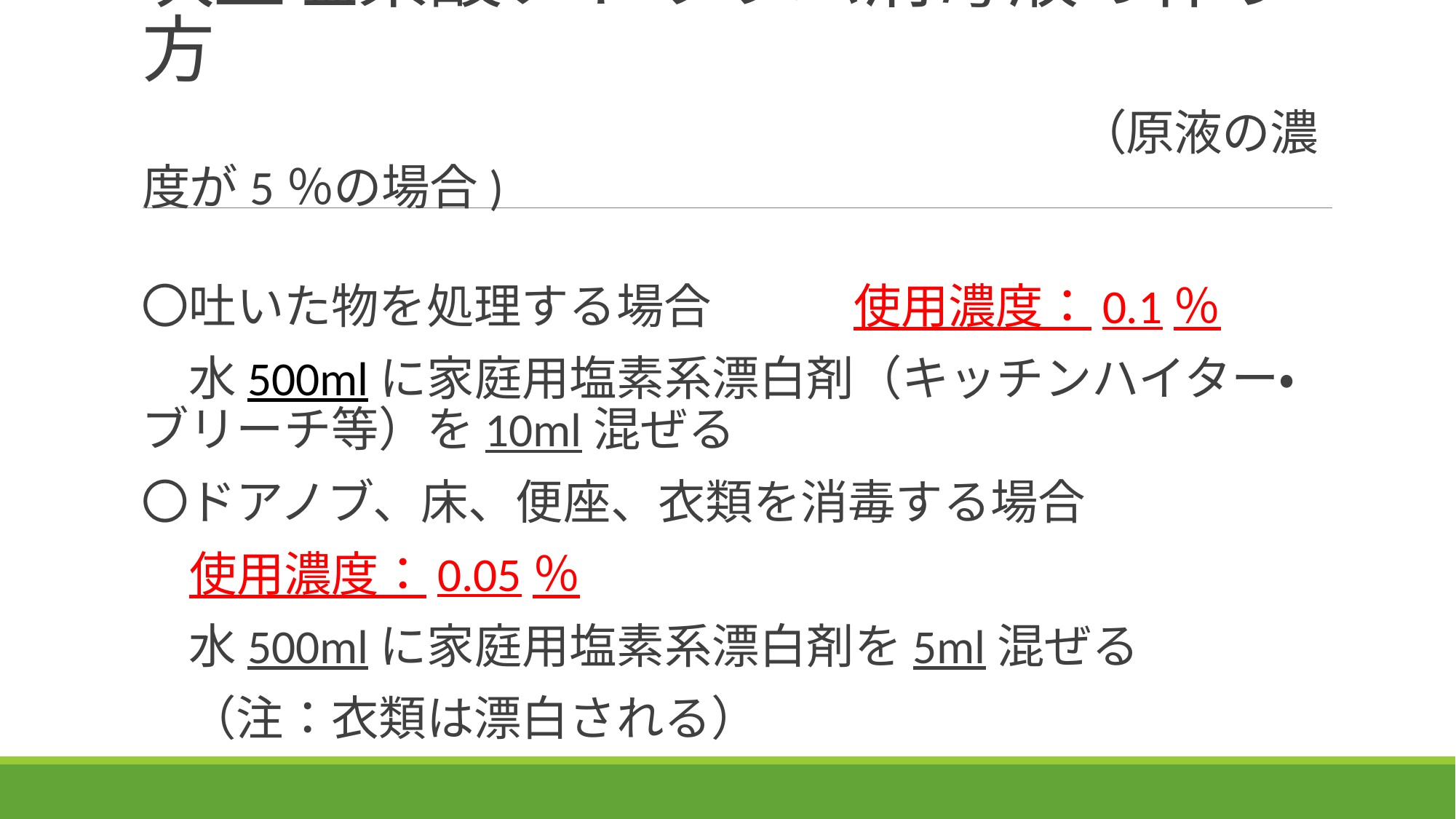

# 次亜塩素酸ナトリウム消毒液の作り方 　　　　　　　　　　　　　（原液の濃度が5％の場合)

〇吐いた物を処理する場合　　　使用濃度：0.1％
　水500mlに家庭用塩素系漂白剤（キッチンハイター・ブリーチ等）を10ml混ぜる
〇ドアノブ、床、便座、衣類を消毒する場合
　使用濃度：0.05％
　水500mlに家庭用塩素系漂白剤を5ml混ぜる
　（注：衣類は漂白される）